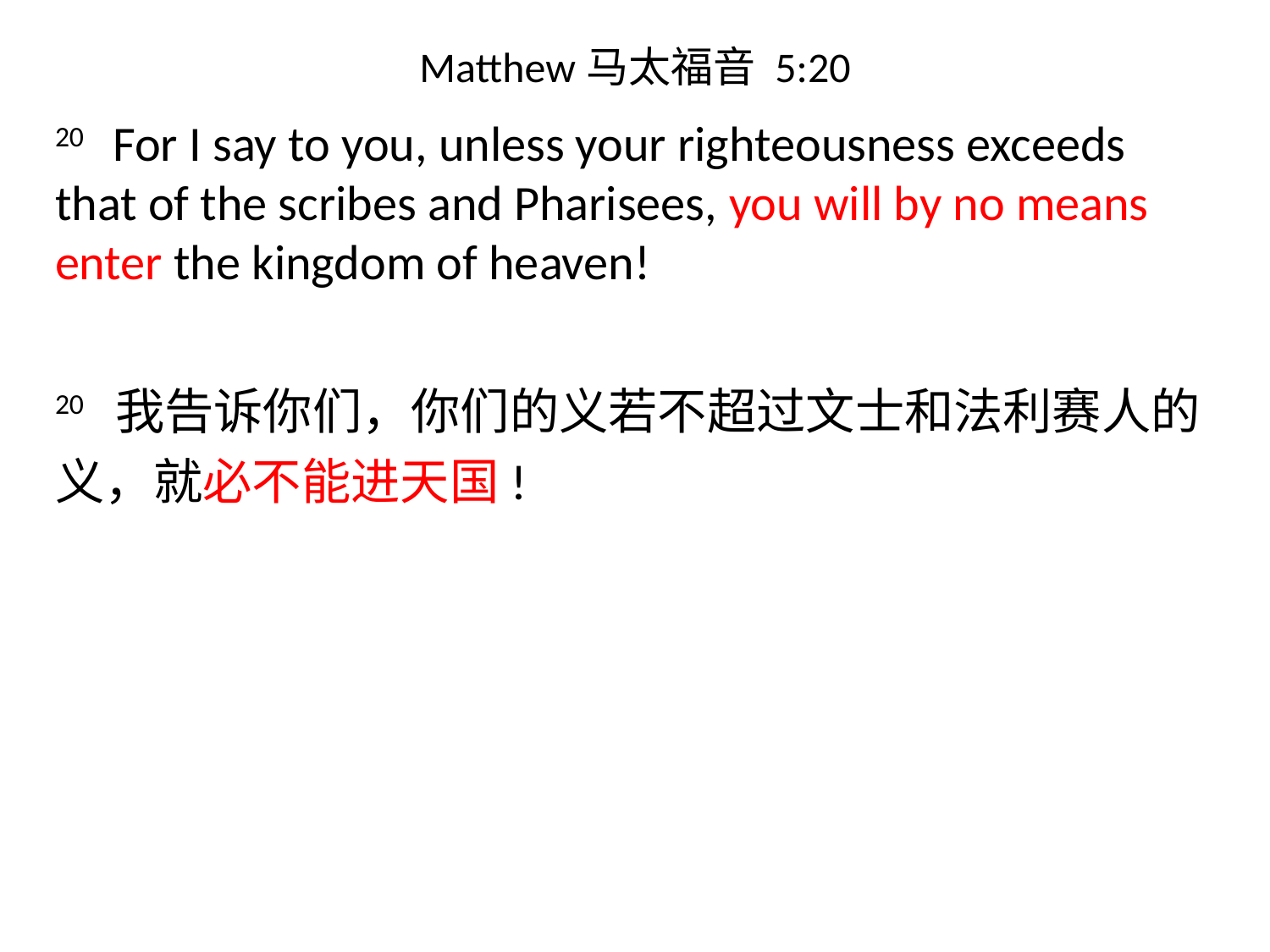

# Matthew马太福音 5:20
20   For I say to you, unless your righteousness exceeds that of the scribes and Pharisees, you will by no means enter the kingdom of heaven!

20   我告诉你们，你们的义若不超过文士和法利赛人的义，就必不能进天国!